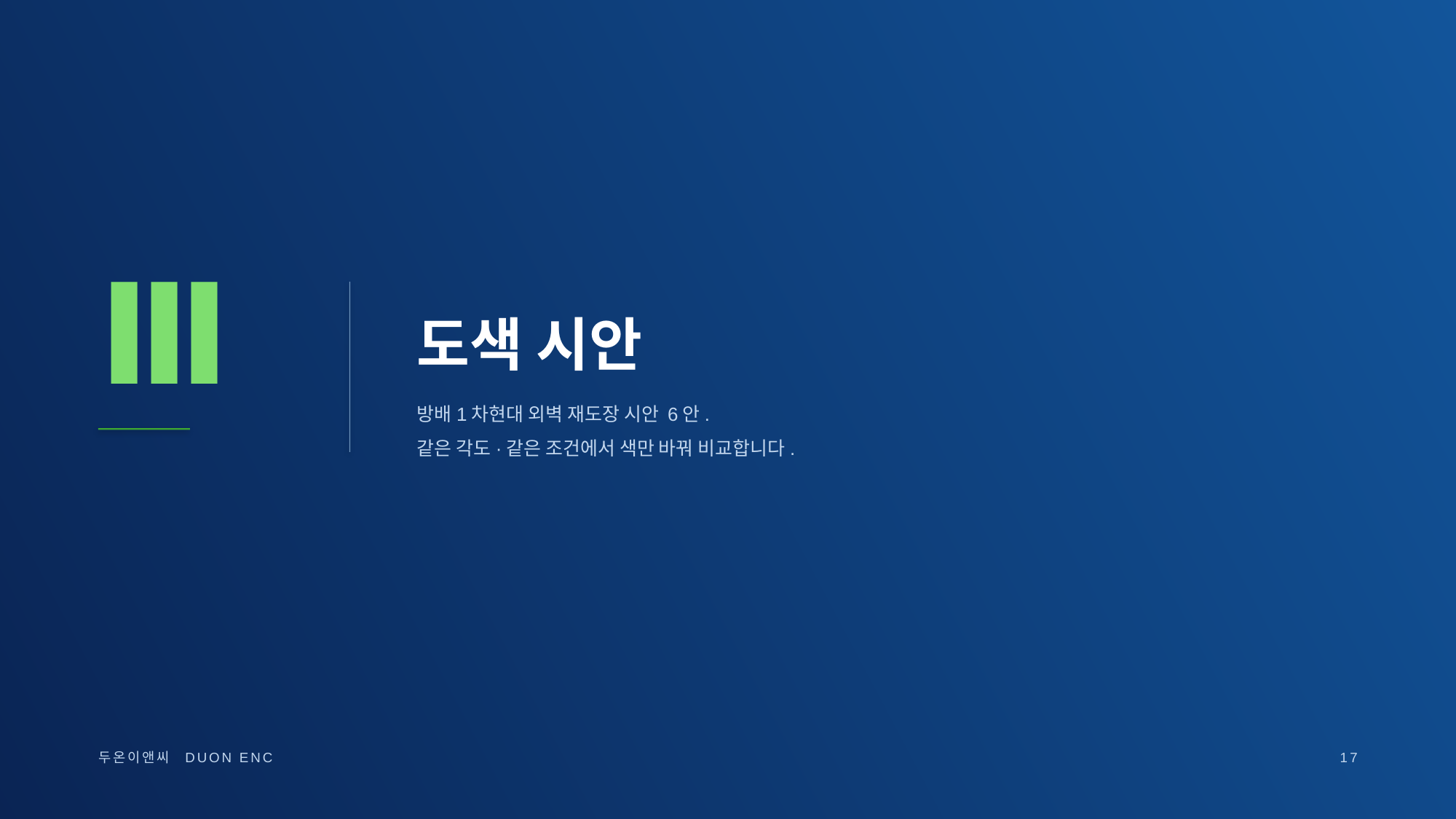

Ⅲ

도색 시안
방배1차현대 외벽 재도장 시안 6안.
같은 각도·같은 조건에서 색만 바꿔 비교합니다.

두온이앤씨  DUON ENC
17